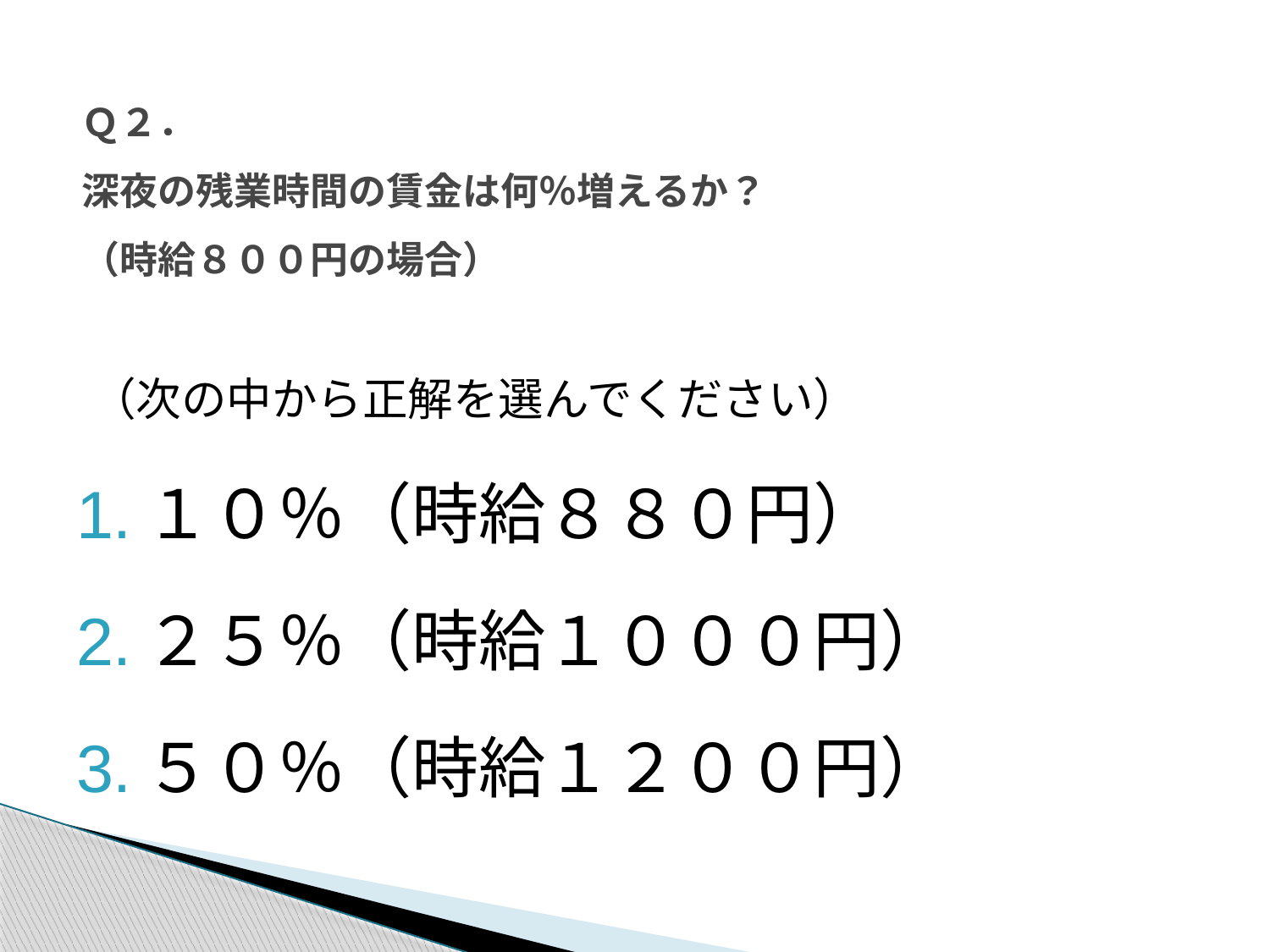

# Ｑ２． 深夜の残業時間の賃金は何％増えるか？ （時給８００円の場合）
（次の中から正解を選んでください）
１０％（時給８８０円）
２５％（時給１０００円）
５０％（時給１２００円）